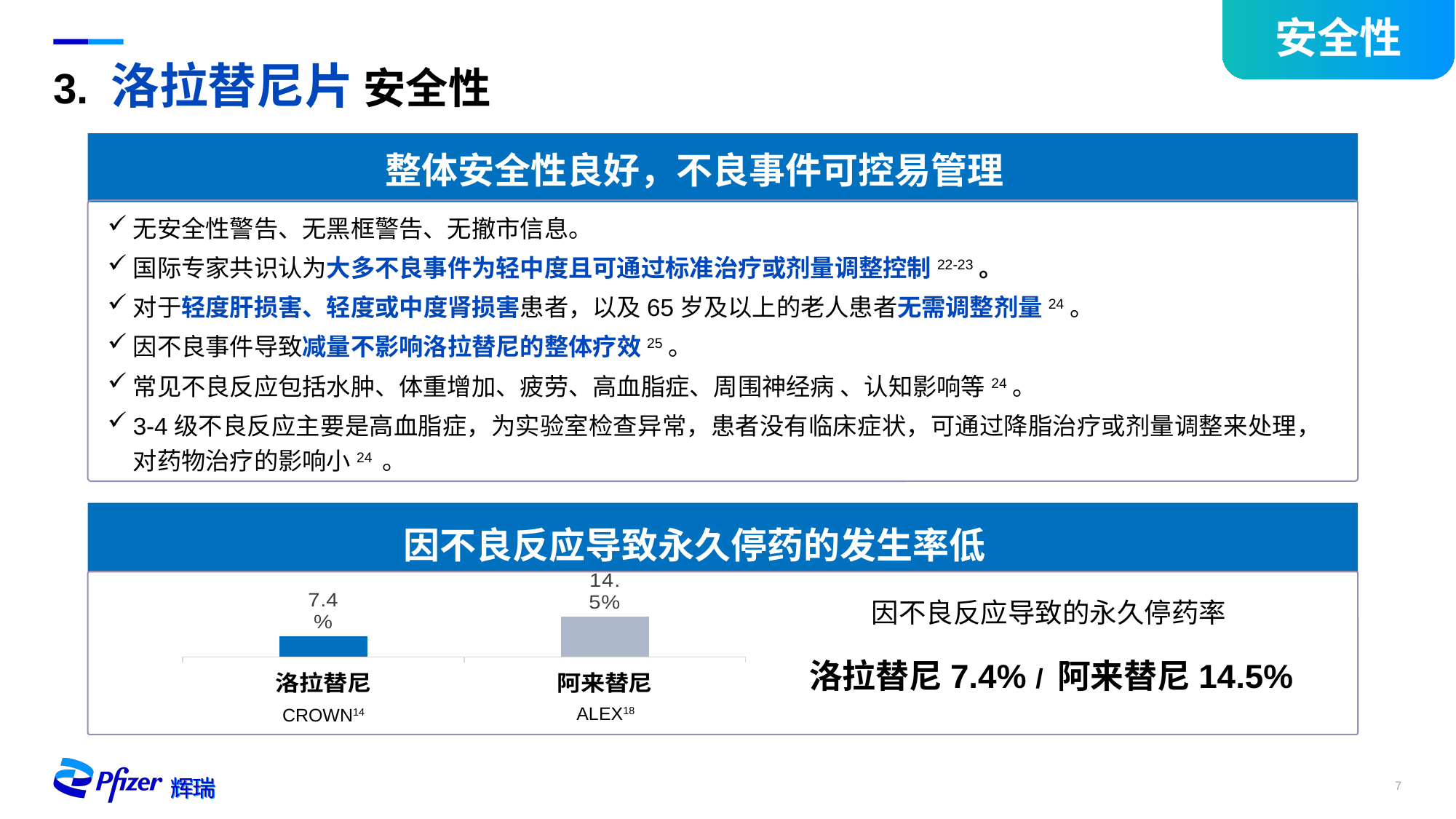

安全性
# 3. 洛拉替尼片 安全性

整体安全性良好，不良事件可控易管理

无安全性警告、无黑框警告、无撤市信息。
国际专家共识认为大多不良事件为轻中度且可通过标准治疗或剂量调整控制22-23。
对于轻度肝损害、轻度或中度肾损害患者，以及65岁及以上的老人患者无需调整剂量24。
因不良事件导致减量不影响洛拉替尼的整体疗效25。
常见不良反应包括水肿、体重增加、疲劳、高血脂症、周围神经病 、认知影响等24。
3-4级不良反应主要是高血脂症，为实验室检查异常，患者没有临床症状，可通过降脂治疗或剂量调整来处理，对药物治疗的影响小24 。

因不良反应导致永久停药的发生率低

### Chart

| Category | AEs致治疗中止 |
|---|---|
| 洛拉替尼 | 7.4 |
| 阿来替尼 | 14.5 |
因不良反应导致的永久停药率
洛拉替尼7.4% / 阿来替尼14.5%
ALEX18
CROWN14